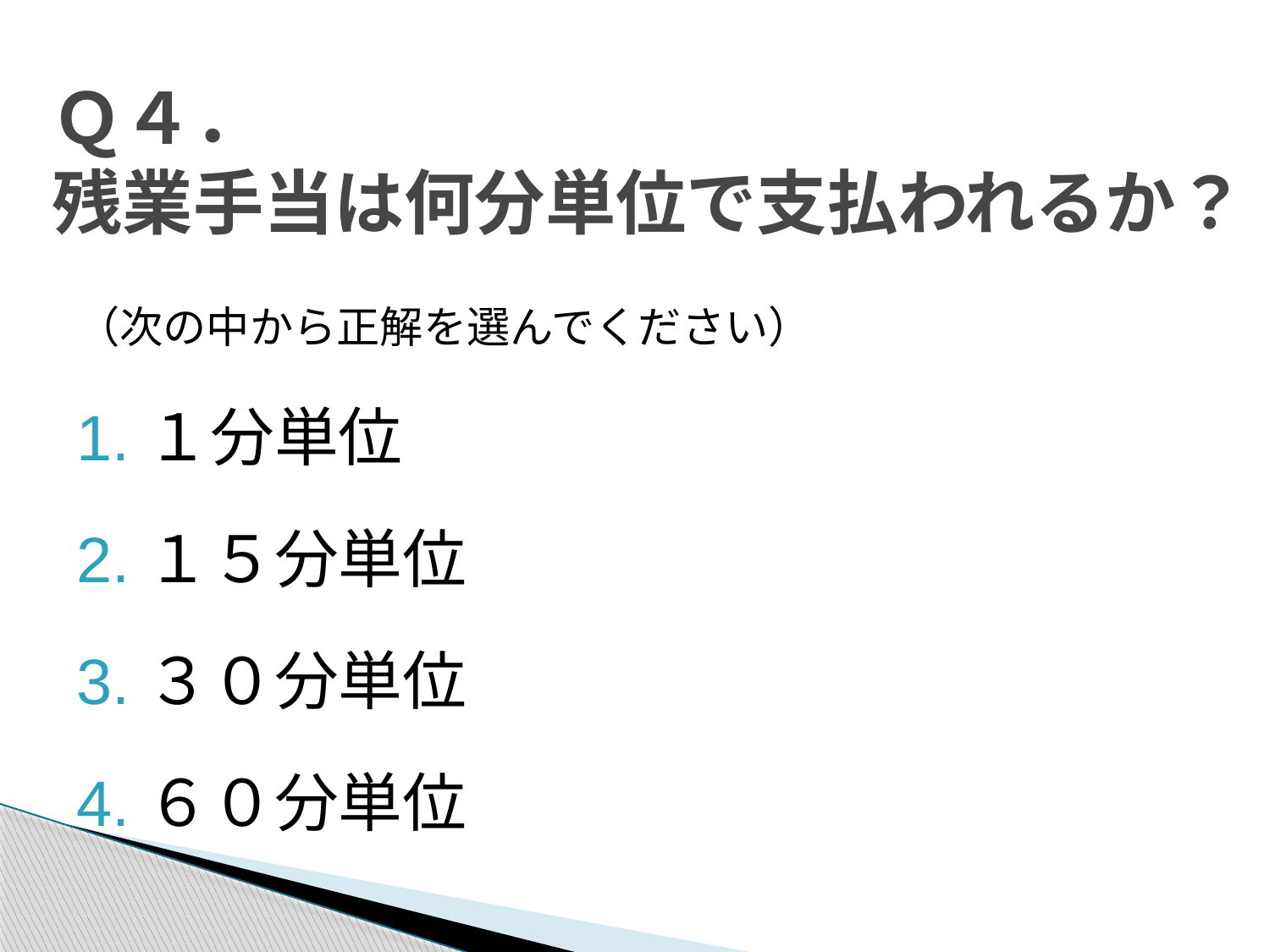

# Ｑ４． 残業手当は何分単位で支払われるか？
（次の中から正解を選んでください）
１分単位
１５分単位
３０分単位
６０分単位